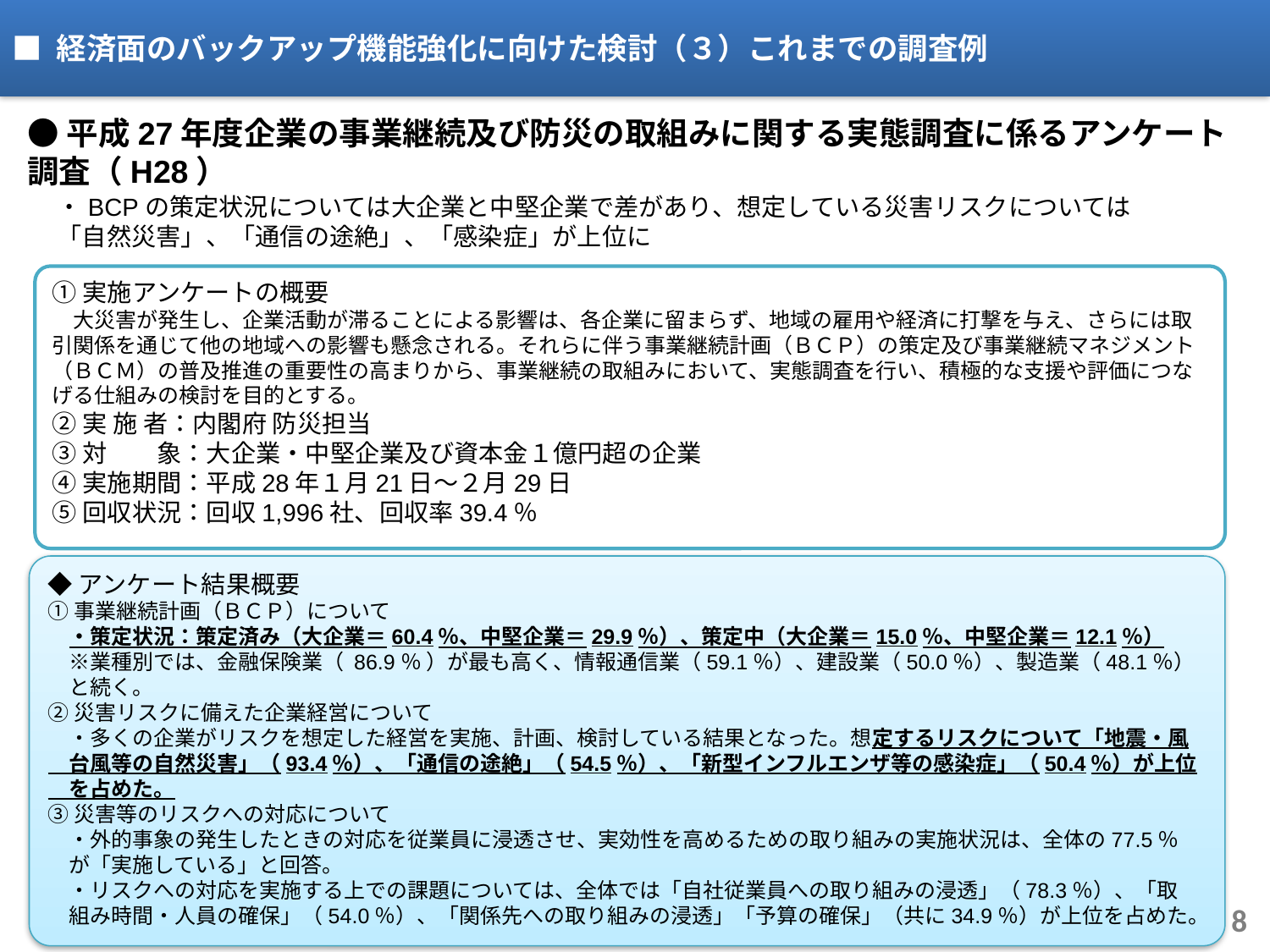

■ 経済面のバックアップ機能強化に向けた検討（３）これまでの調査例
●平成27年度企業の事業継続及び防災の取組みに関する実態調査に係るアンケート調査（H28）
・BCPの策定状況については大企業と中堅企業で差があり、想定している災害リスクについては「自然災害」、「通信の途絶」、「感染症」が上位に
①実施アンケートの概要
　大災害が発生し、企業活動が滞ることによる影響は、各企業に留まらず、地域の雇用や経済に打撃を与え、さらには取引関係を通じて他の地域への影響も懸念される。それらに伴う事業継続計画（ＢＣＰ）の策定及び事業継続マネジメント（ＢＣＭ）の普及推進の重要性の高まりから、事業継続の取組みにおいて、実態調査を行い、積極的な支援や評価につなげる仕組みの検討を目的とする。
②実 施 者：内閣府 防災担当
③対　　象：大企業・中堅企業及び資本金１億円超の企業
④実施期間：平成28年１月21日～２月29日
⑤回収状況：回収1,996社、回収率39.4％
◆アンケート結果概要
①事業継続計画（ＢＣＰ）について
　・策定状況：策定済み（大企業＝60.4％、中堅企業＝29.9％）、策定中（大企業＝15.0％、中堅企業＝12.1％）
　※業種別では、金融保険業（ 86.9％ ）が最も高く、情報通信業（59.1％）、建設業（50.0％）、製造業（48.1％）
　と続く。
②災害リスクに備えた企業経営について
　・多くの企業がリスクを想定した経営を実施、計画、検討している結果となった。想定するリスクについて「地震・風
　台風等の自然災害」（93.4％）、「通信の途絶」（54.5％）、「新型インフルエンザ等の感染症」（50.4％）が上位
　を占めた。
③災害等のリスクへの対応について
　・外的事象の発生したときの対応を従業員に浸透させ、実効性を高めるための取り組みの実施状況は、全体の77.5％
　が「実施している」と回答。
　・リスクへの対応を実施する上での課題については、全体では「自社従業員への取り組みの浸透」（78.3％）、「取
　組み時間・人員の確保」（54.0％）、「関係先への取り組みの浸透」「予算の確保」（共に34.9％）が上位を占めた。

8